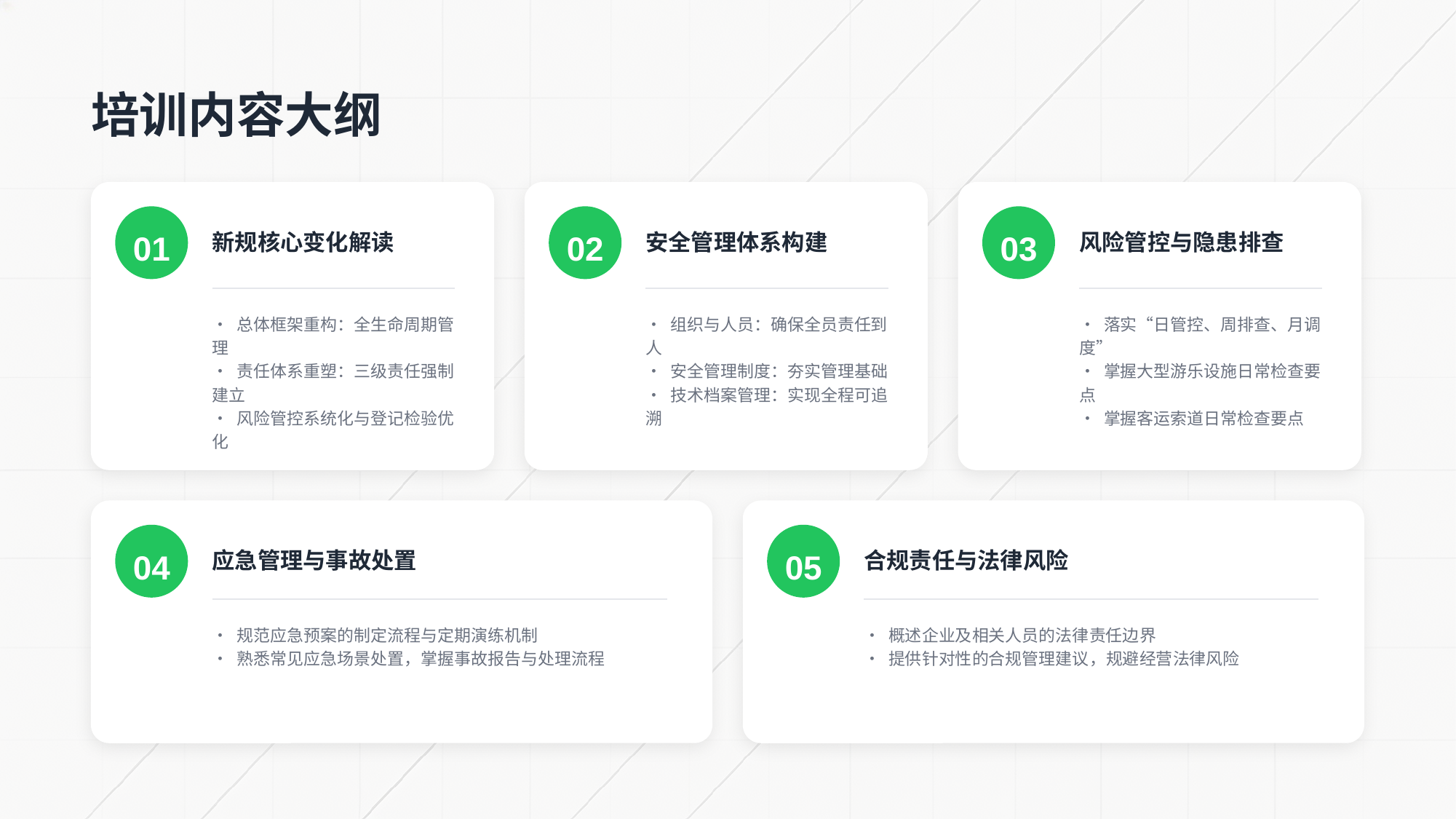

培训内容大纲

01

02

03
新规核心变化解读
安全管理体系构建
风险管控与隐患排查
• 总体框架重构：全生命周期管理
• 责任体系重塑：三级责任强制建立
• 风险管控系统化与登记检验优化
• 组织与人员：确保全员责任到人
• 安全管理制度：夯实管理基础
• 技术档案管理：实现全程可追溯
• 落实“日管控、周排查、月调度”
• 掌握大型游乐设施日常检查要点
• 掌握客运索道日常检查要点

04

05
应急管理与事故处置
合规责任与法律风险
• 规范应急预案的制定流程与定期演练机制
• 熟悉常见应急场景处置，掌握事故报告与处理流程
• 概述企业及相关人员的法律责任边界
• 提供针对性的合规管理建议，规避经营法律风险